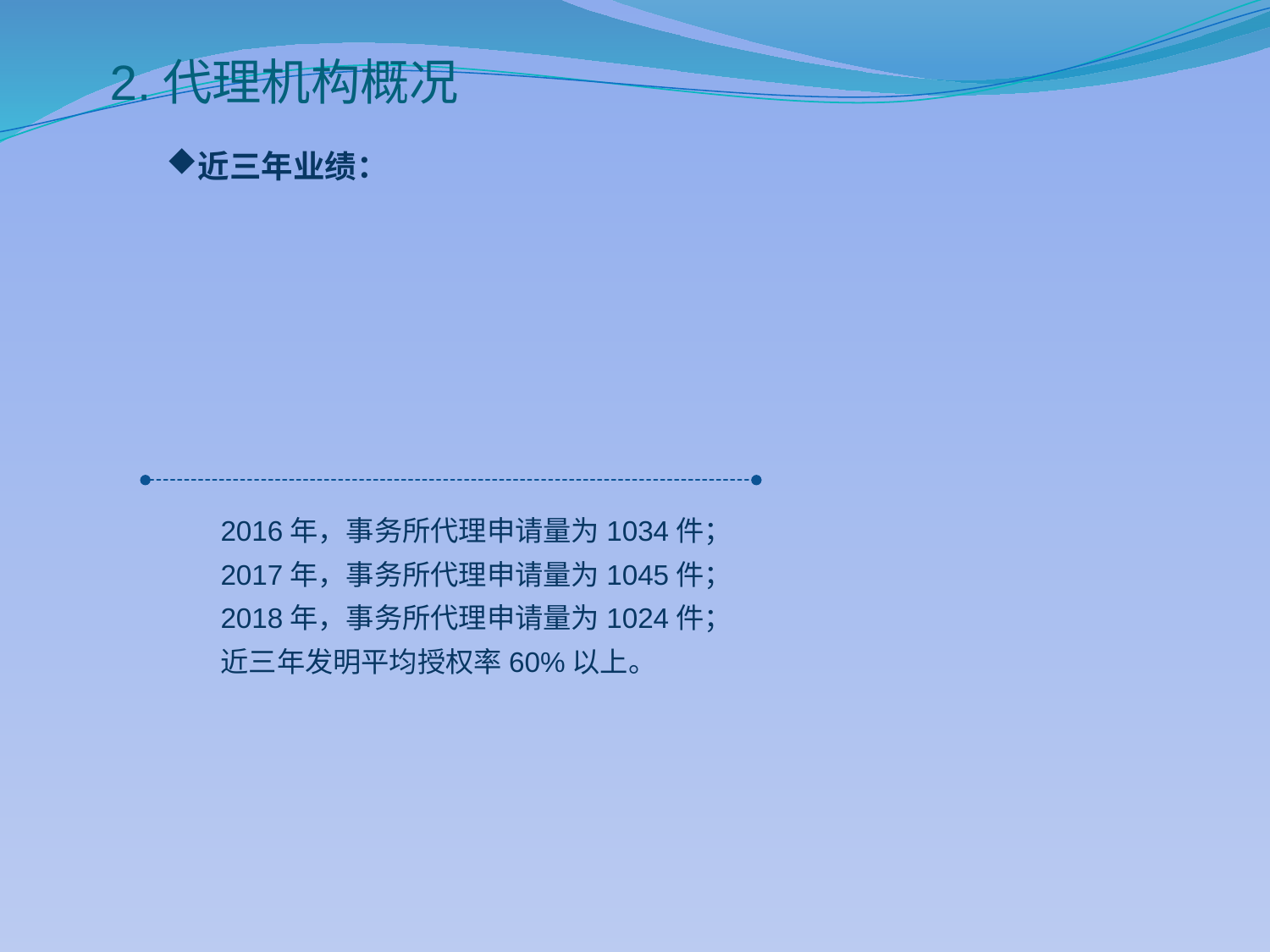

2.代理机构概况
近三年业绩：

2016年，事务所代理申请量为1034件；
2017年，事务所代理申请量为1045件；
2018年，事务所代理申请量为1024件；
近三年发明平均授权率60%以上。